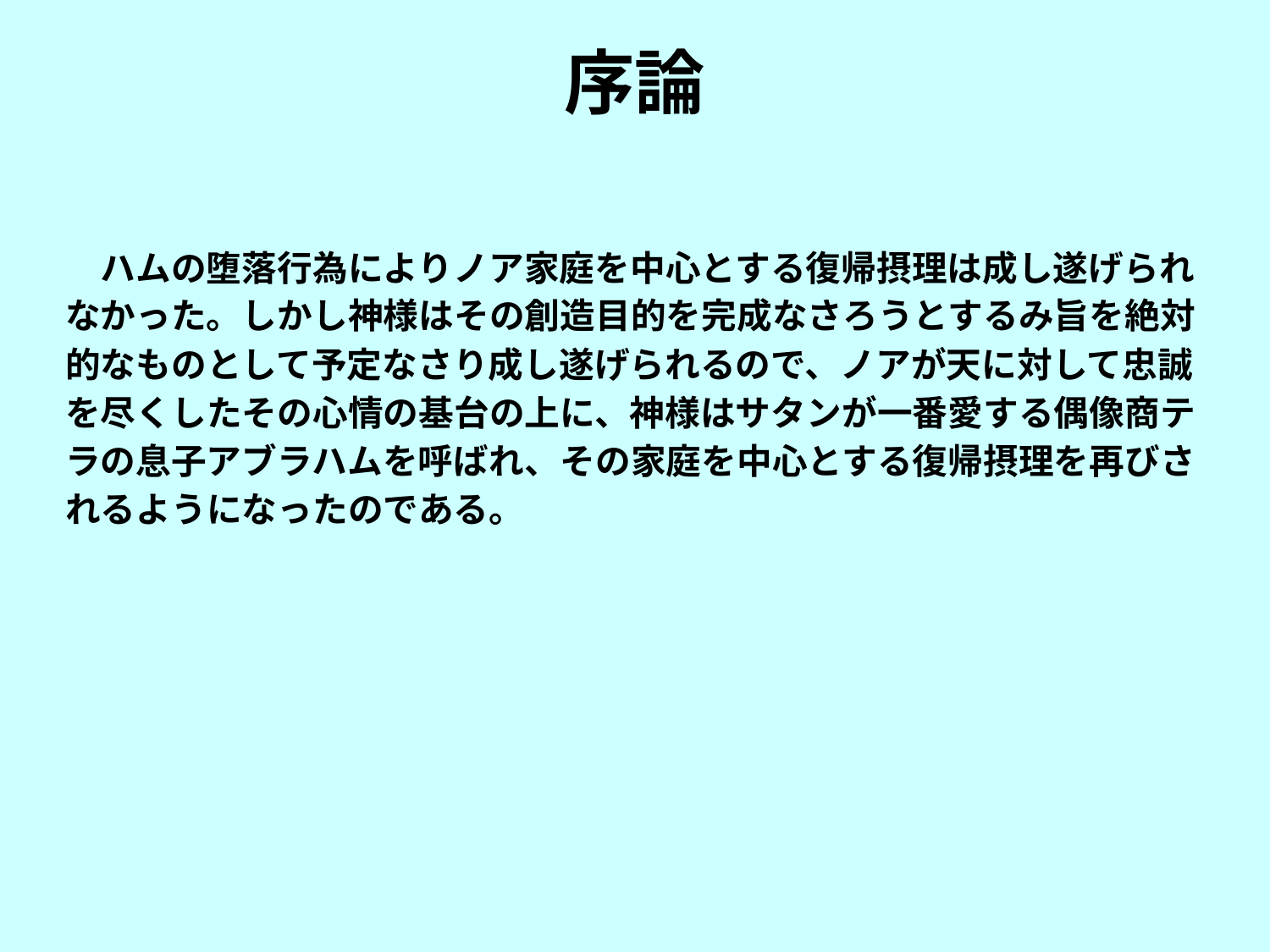

序論
　ハムの堕落行為によりノア家庭を中心とする復帰摂理は成し遂げられなかった。しかし神様はその創造目的を完成なさろうとするみ旨を絶対的なものとして予定なさり成し遂げられるので、ノアが天に対して忠誠を尽くしたその心情の基台の上に、神様はサタンが一番愛する偶像商テラの息子アブラハムを呼ばれ、その家庭を中心とする復帰摂理を再びされるようになったのである。